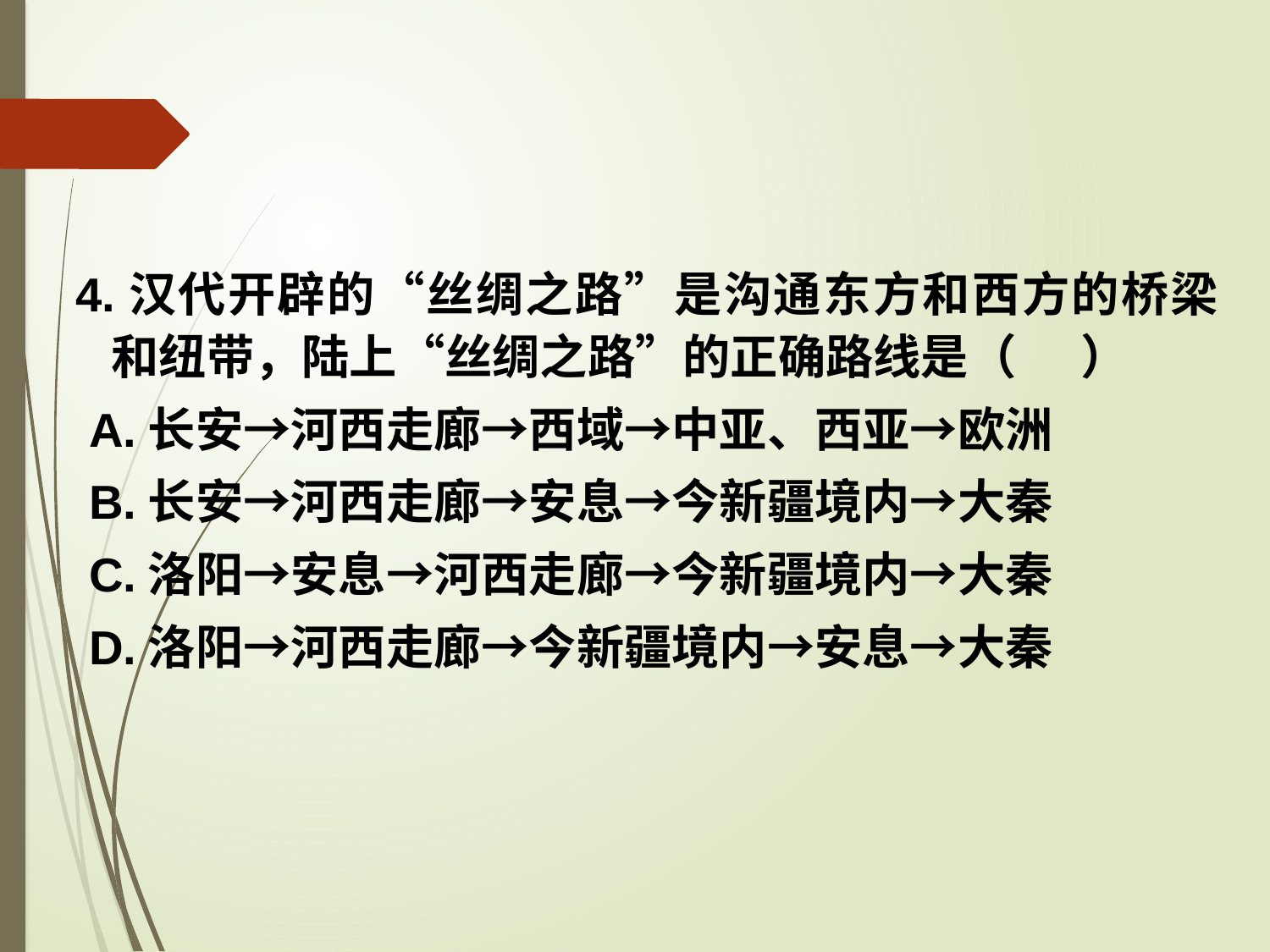

4.汉代开辟的“丝绸之路”是沟通东方和西方的桥梁和纽带，陆上“丝绸之路”的正确路线是（      ）
 A.长安→河西走廊→西域→中亚、西亚→欧洲
 B.长安→河西走廊→安息→今新疆境内→大秦
 C.洛阳→安息→河西走廊→今新疆境内→大秦
 D.洛阳→河西走廊→今新疆境内→安息→大秦